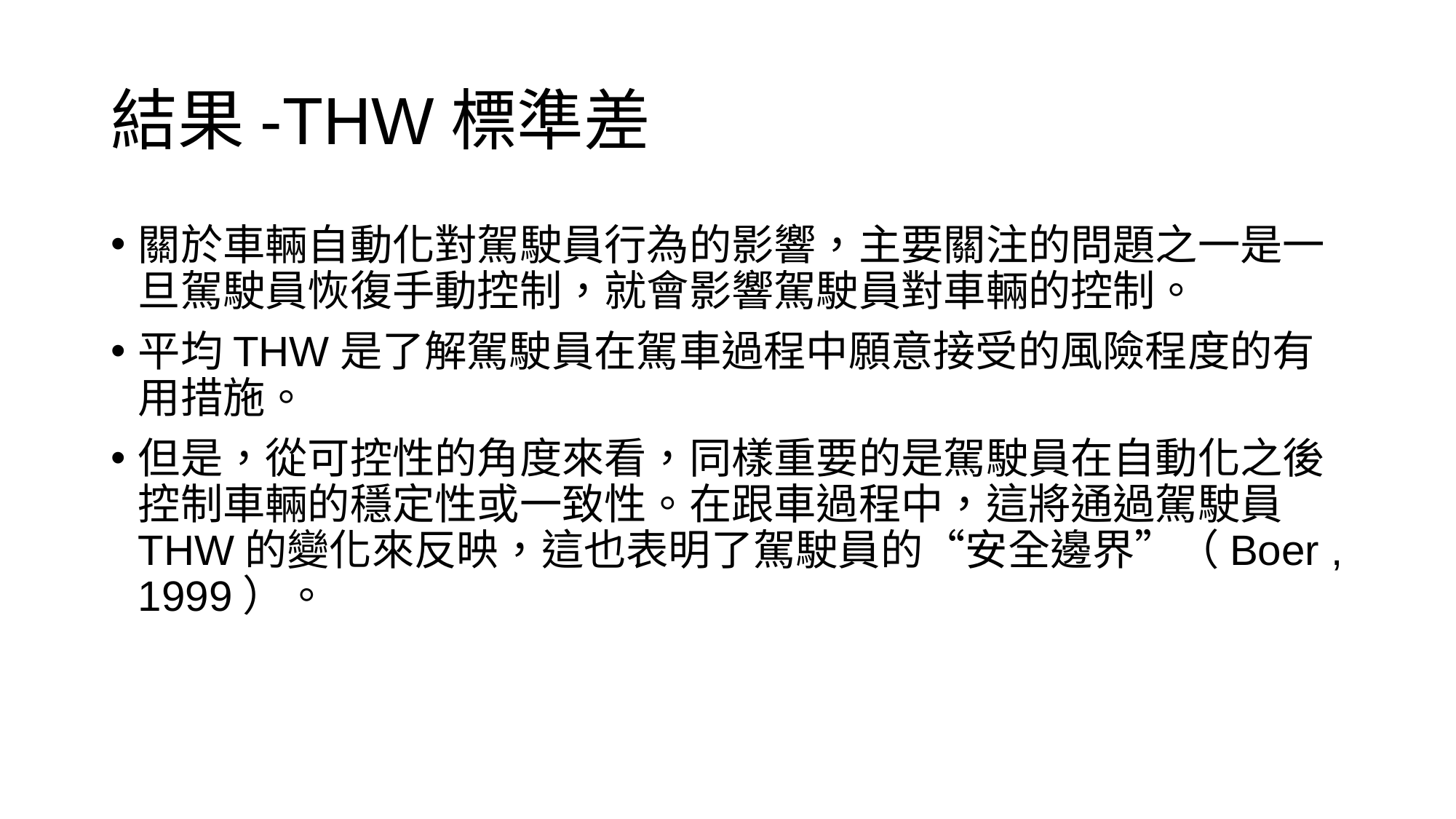

# 結果-THW標準差
關於車輛自動化對駕駛員行為的影響，主要關注的問題之一是一旦駕駛員恢復手動控制，就會影響駕駛員對車輛的控制。
平均THW是了解駕駛員在駕車過程中願意接受的風險程度的有用措施。
但是，從可控性的角度來看，同樣重要的是駕駛員在自動化之後控制車輛的穩定性或一致性。在跟車過程中，這將通過駕駛員THW的變化來反映，這也表明了駕駛員的“安全邊界”（Boer , 1999）。